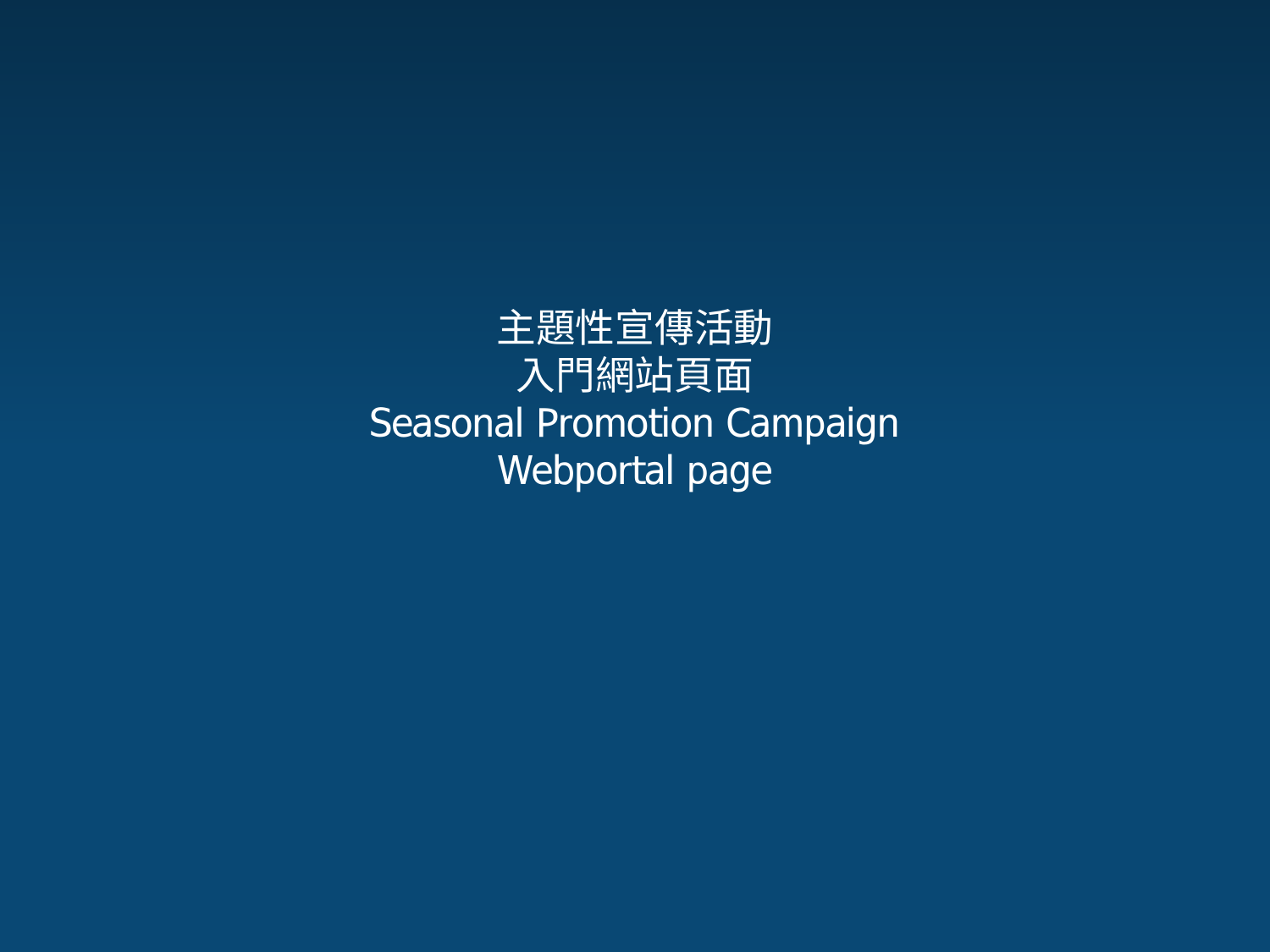

# 主題性宣傳活動 入門網站頁面 Seasonal Promotion Campaign Webportal page